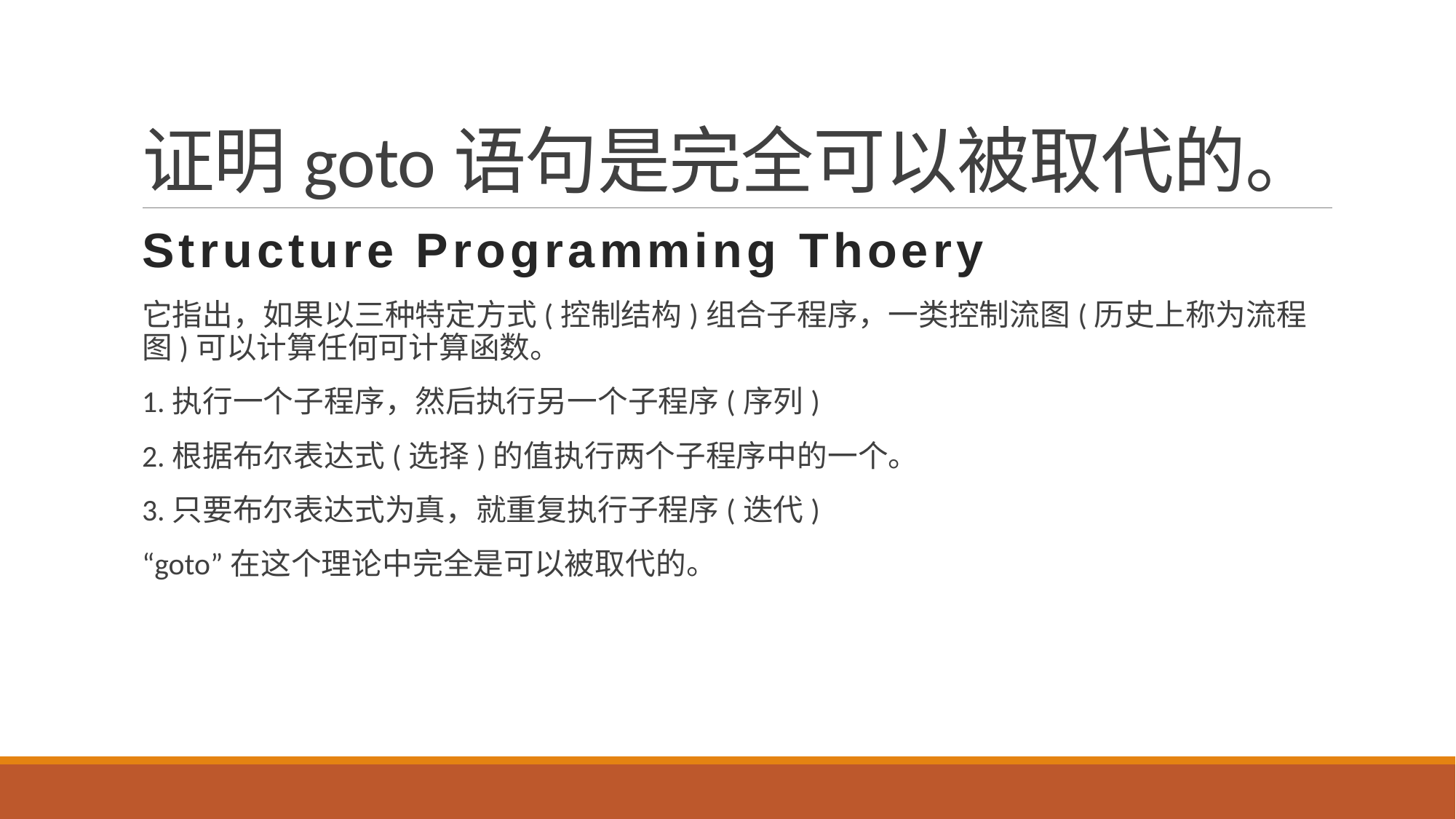

# 证明goto语句是完全可以被取代的。
Structure Programming Thoery
它指出，如果以三种特定方式(控制结构)组合子程序，一类控制流图(历史上称为流程图)可以计算任何可计算函数。
1.执行一个子程序，然后执行另一个子程序(序列)
2.根据布尔表达式(选择)的值执行两个子程序中的一个。
3.只要布尔表达式为真，就重复执行子程序(迭代)
“goto”在这个理论中完全是可以被取代的。